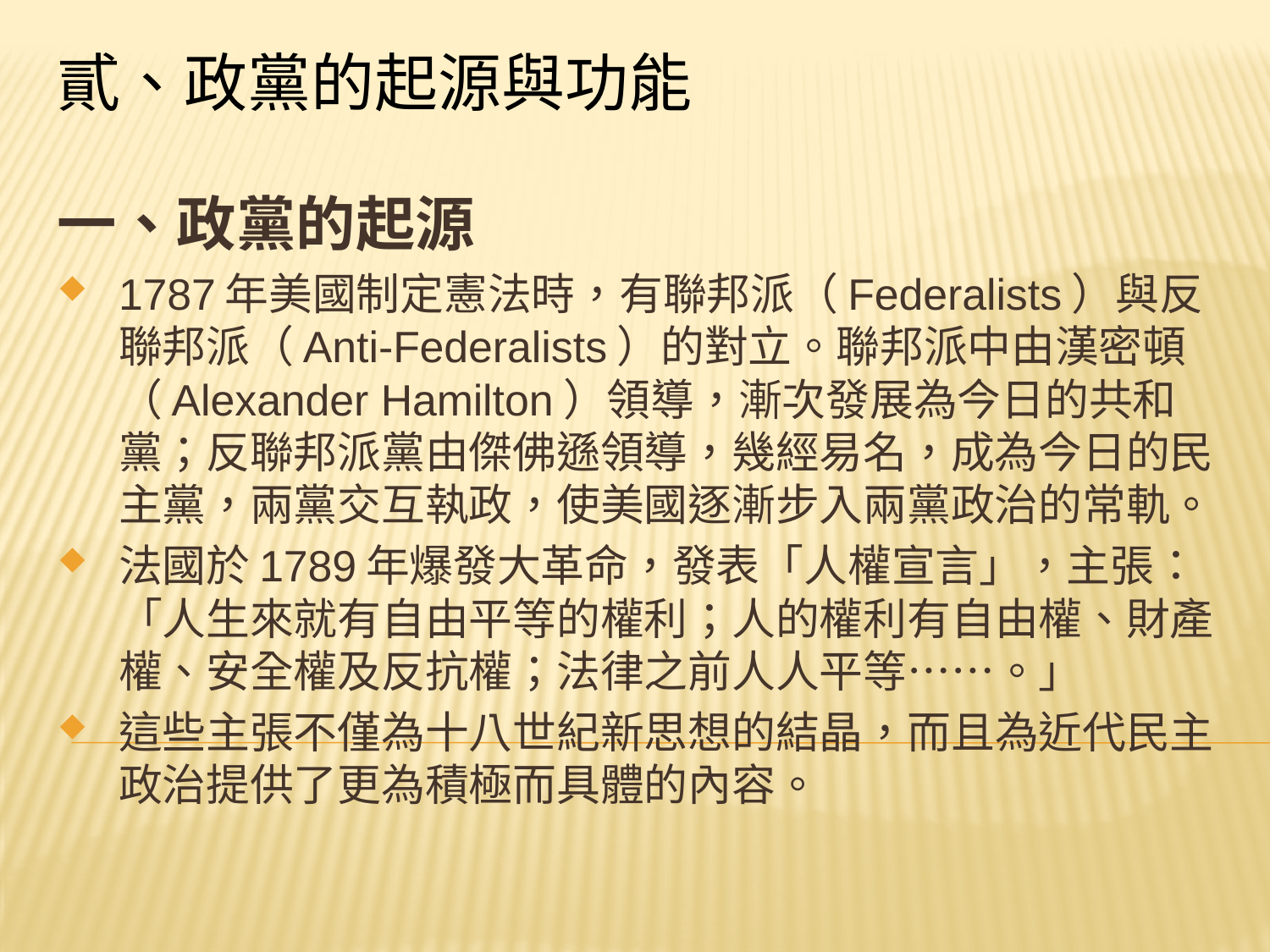

# 貳、政黨的起源與功能
一、政黨的起源
1787年美國制定憲法時，有聯邦派（Federalists）與反聯邦派（Anti-Federalists）的對立。聯邦派中由漢密頓（Alexander Hamilton）領導，漸次發展為今日的共和黨；反聯邦派黨由傑佛遜領導，幾經易名，成為今日的民主黨，兩黨交互執政，使美國逐漸步入兩黨政治的常軌。
法國於1789年爆發大革命，發表「人權宣言」，主張：「人生來就有自由平等的權利；人的權利有自由權、財產權、安全權及反抗權；法律之前人人平等……。」
這些主張不僅為十八世紀新思想的結晶，而且為近代民主政治提供了更為積極而具體的內容。